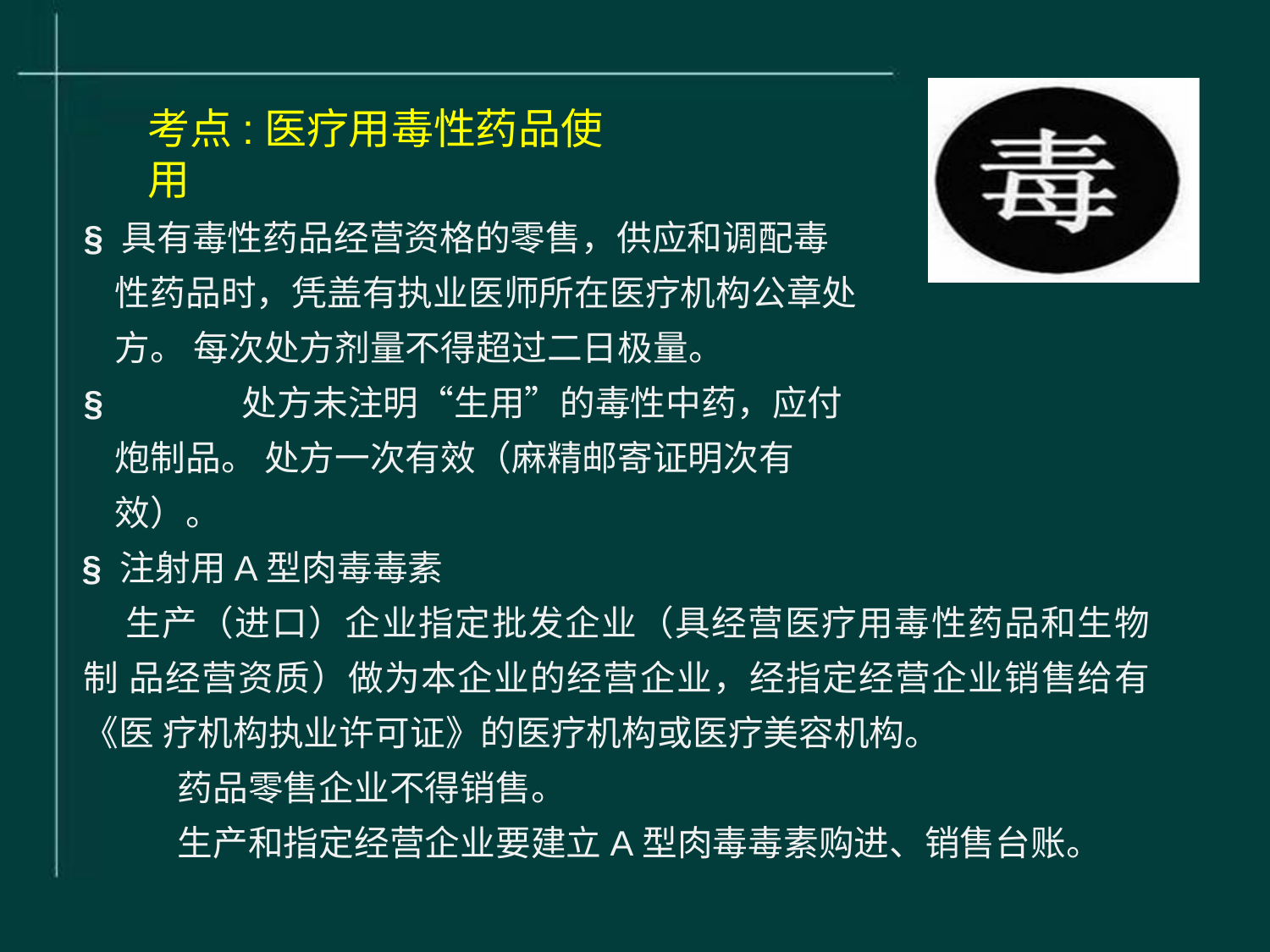

# 考点:医疗用毒性药品使用
§ 具有毒性药品经营资格的零售，供应和调配毒
性药品时，凭盖有执业医师所在医疗机构公章处方。 每次处方剂量不得超过二日极量。
§		处方未注明“生用”的毒性中药，应付炮制品。 处方一次有效（麻精邮寄证明次有效）。
§ 注射用A型肉毒毒素
生产（进口）企业指定批发企业（具经营医疗用毒性药品和生物制 品经营资质）做为本企业的经营企业，经指定经营企业销售给有《医 疗机构执业许可证》的医疗机构或医疗美容机构。
药品零售企业不得销售。
生产和指定经营企业要建立A型肉毒毒素购进、销售台账。